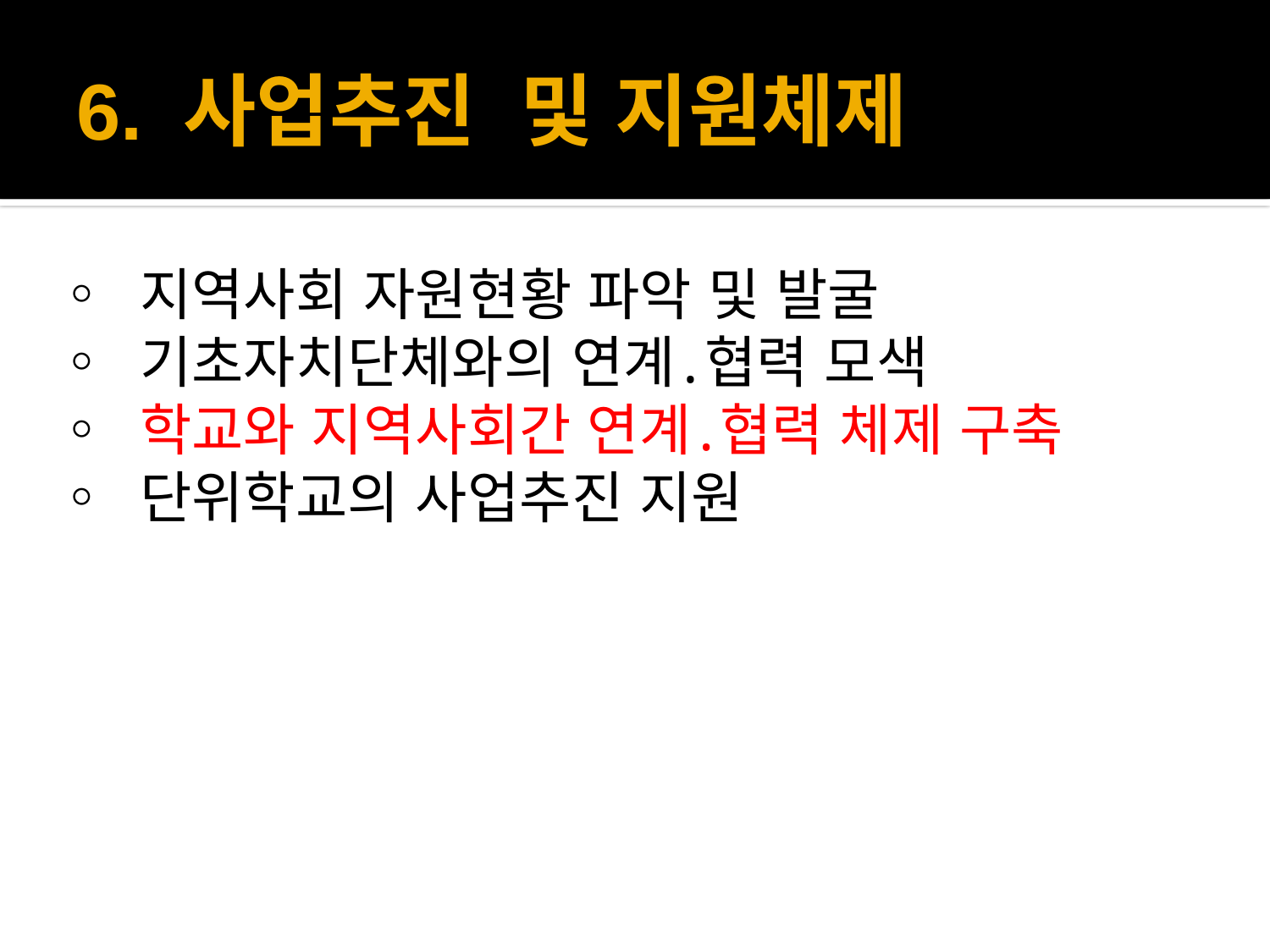

# 6. 사업추진  및 지원체제
◦ 지역사회 자원현황 파악 및 발굴
◦ 기초자치단체와의 연계․협력 모색
◦ 학교와 지역사회간 연계․협력 체제 구축
◦ 단위학교의 사업추진 지원